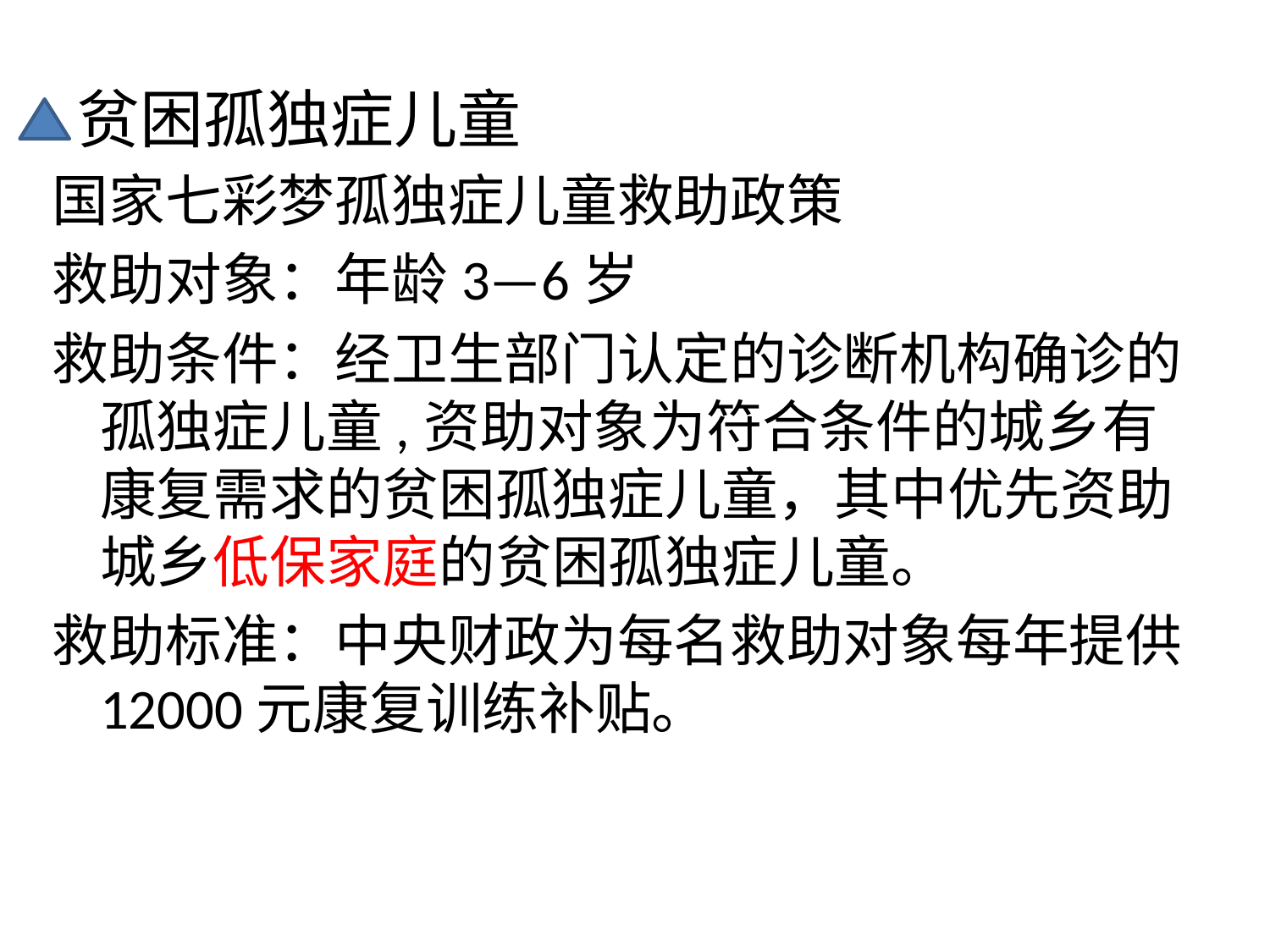

# 贫困孤独症儿童

国家七彩梦孤独症儿童救助政策
救助对象：年龄3—6岁
救助条件：经卫生部门认定的诊断机构确诊的孤独症儿童,资助对象为符合条件的城乡有康复需求的贫困孤独症儿童，其中优先资助城乡低保家庭的贫困孤独症儿童。
救助标准：中央财政为每名救助对象每年提供12000元康复训练补贴。